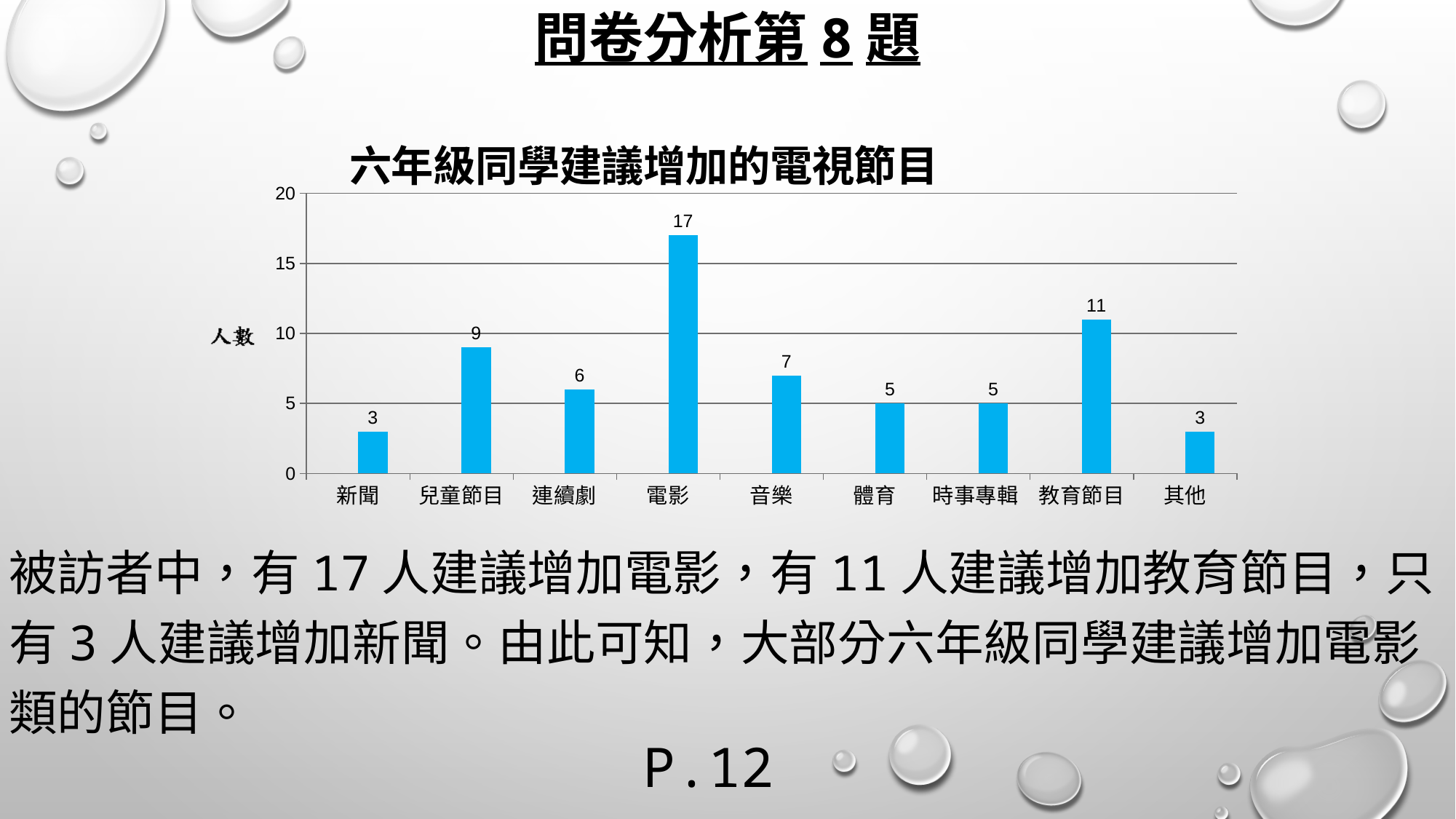

# 問卷分析第8題

### Chart: 六年級同學建議增加的電視節目

| Category |  |  |
|---|---|---|
| 新聞 | None | 3.0 |
| 兒童節目 | None | 9.0 |
| 連續劇 | None | 6.0 |
| 電影 | None | 17.0 |
| 音樂 | None | 7.0 |
| 體育 | None | 5.0 |
| 時事專輯  | None | 5.0 |
| 教育節目 | None | 11.0 |
| 其他 | None | 3.0 |
被訪者中，有17人建議增加電影，有11人建議增加教育節目，只有3人建議增加新聞。由此可知，大部分六年級同學建議增加電影類的節目。

P.12